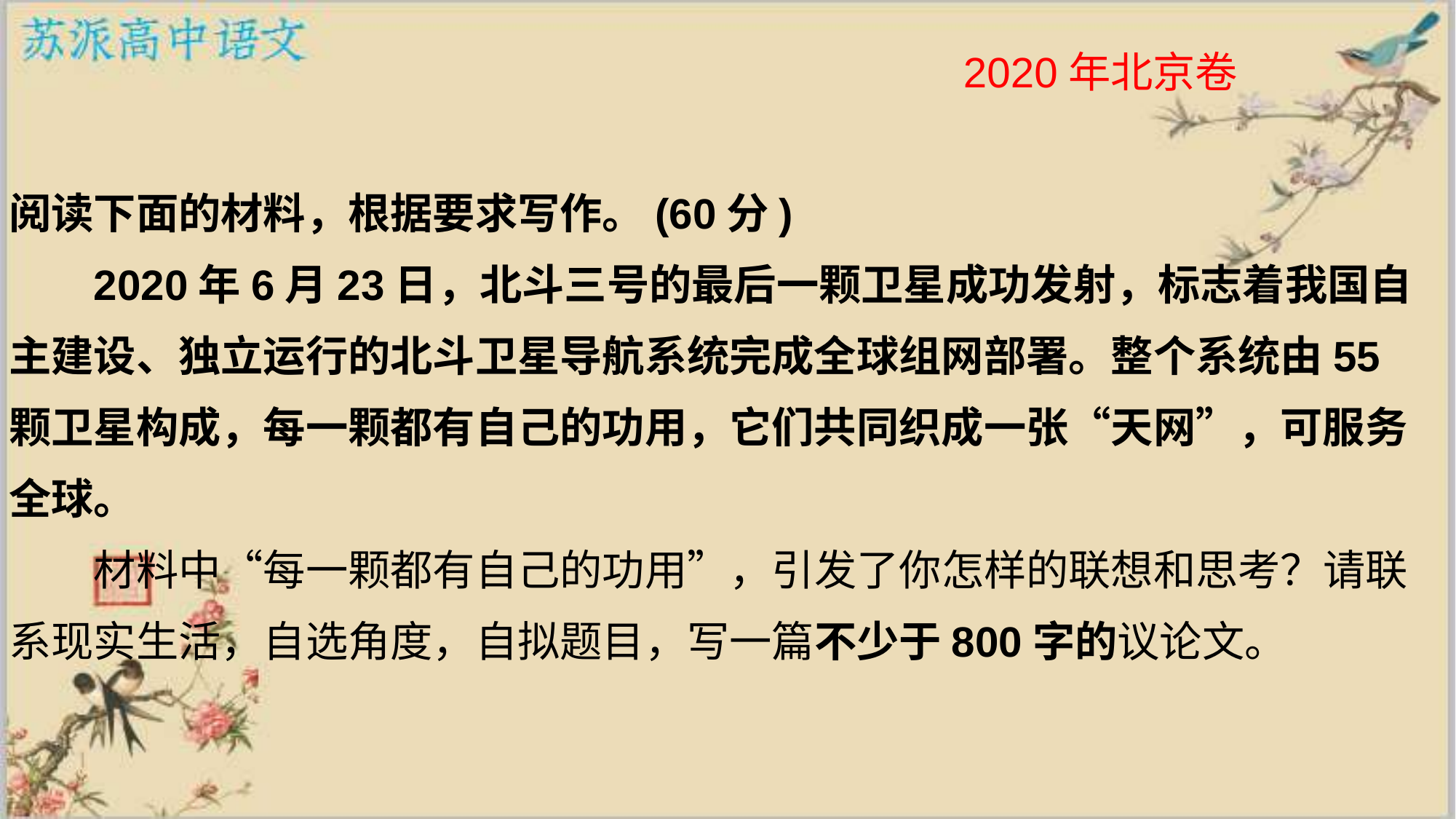

2020年北京卷
阅读下面的材料，根据要求写作。(60分)
2020年6月23日，北斗三号的最后一颗卫星成功发射，标志着我国自主建设、独立运行的北斗卫星导航系统完成全球组网部署。整个系统由55颗卫星构成，每一颗都有自己的功用，它们共同织成一张“天网”，可服务全球。
材料中“每一颗都有自己的功用”，引发了你怎样的联想和思考？请联系现实生活，自选角度，自拟题目，写一篇不少于800字的议论文。